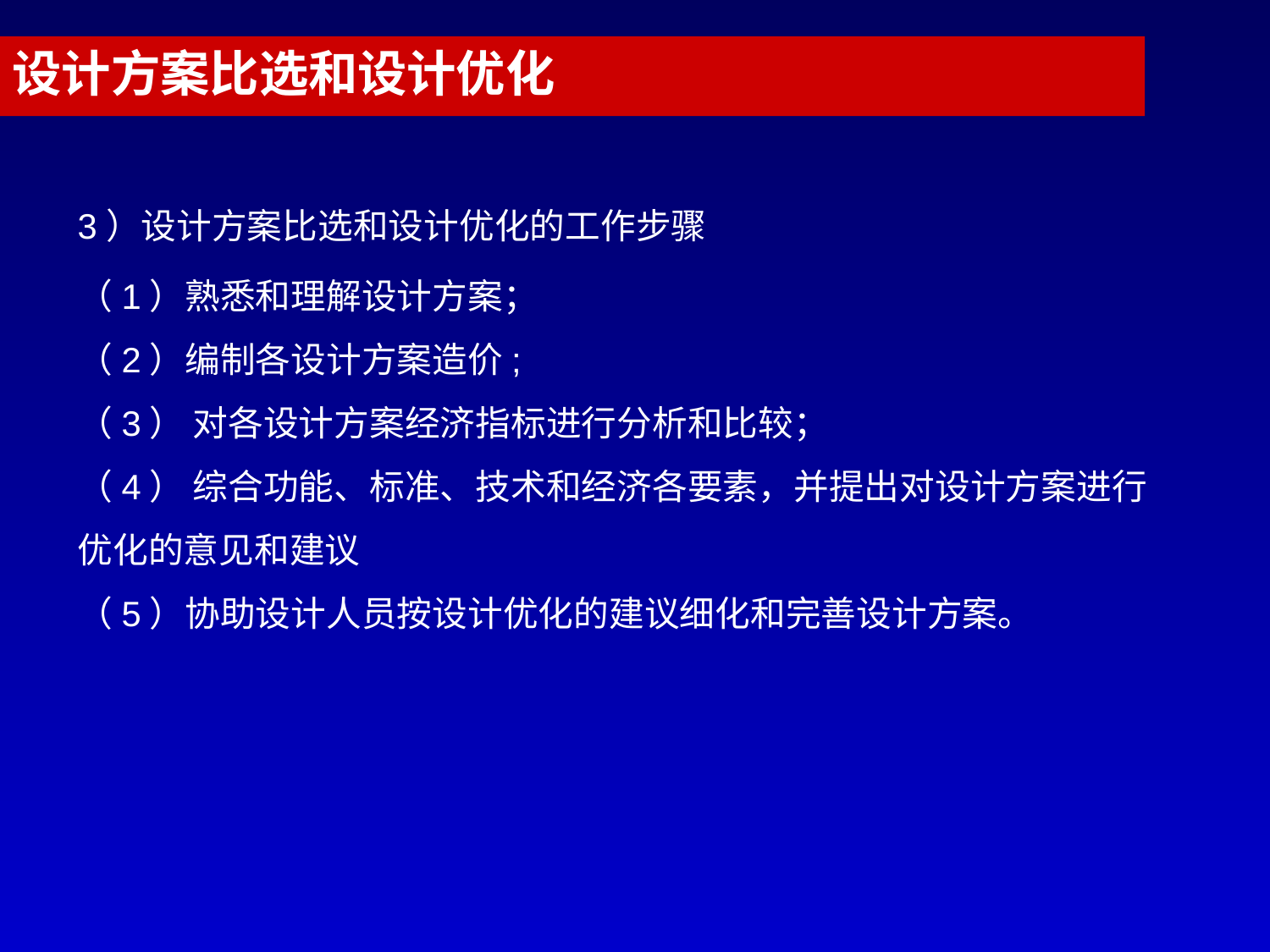

设计方案比选和设计优化
# 3）设计方案比选和设计优化的工作步骤
（1）熟悉和理解设计方案；
（2）编制各设计方案造价;
（3） 对各设计方案经济指标进行分析和比较；
（4） 综合功能、标准、技术和经济各要素，并提出对设计方案进行优化的意见和建议
（5）协助设计人员按设计优化的建议细化和完善设计方案。
42